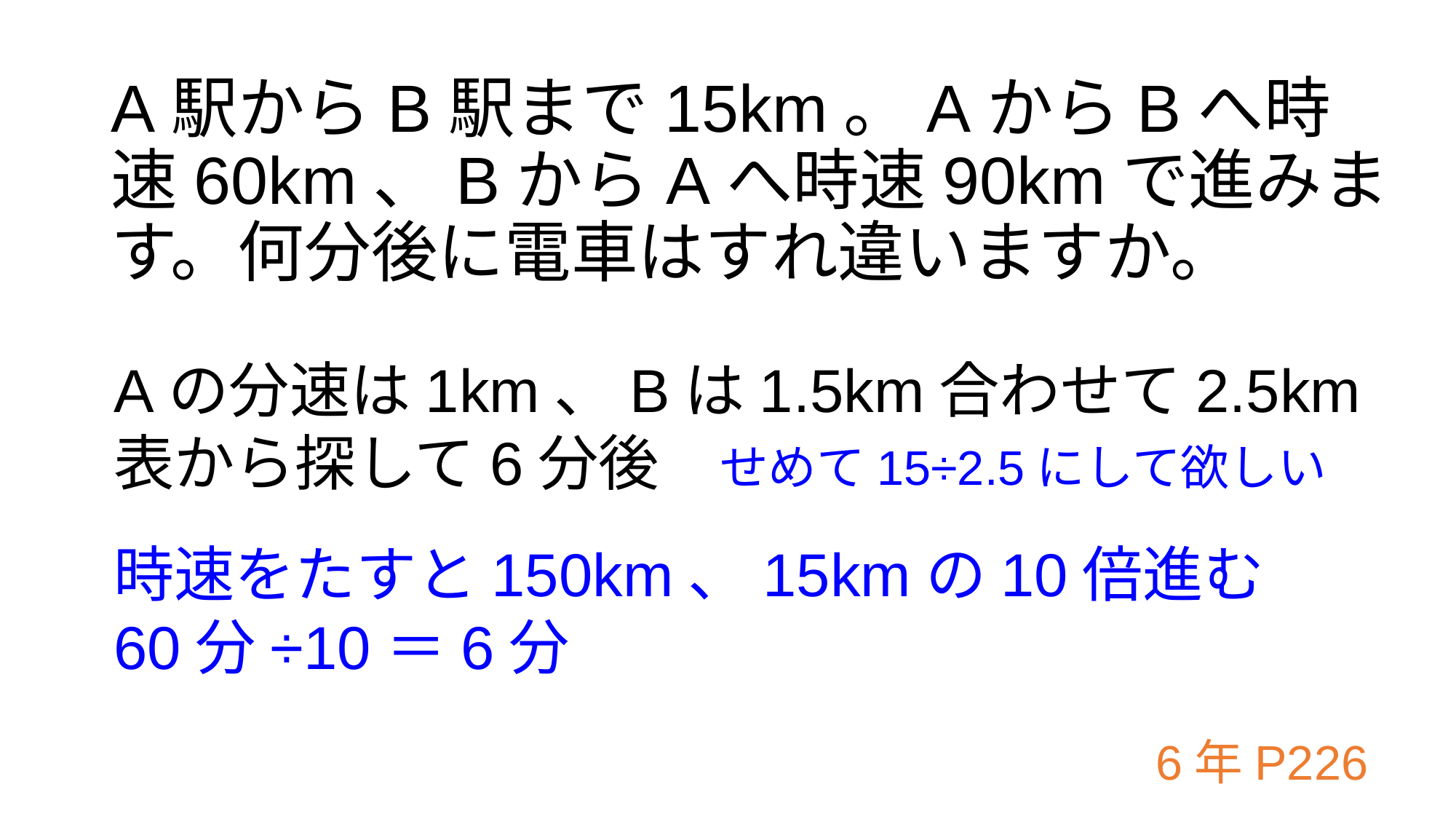

# A駅からB駅まで15km。AからBへ時速60km、BからAへ時速90kmで進みます。何分後に電車はすれ違いますか。
Aの分速は1km、Bは1.5km合わせて2.5km表から探して6分後　せめて15÷2.5にして欲しい
時速をたすと150km、15kmの10倍進む
60分÷10＝6分
6年P226